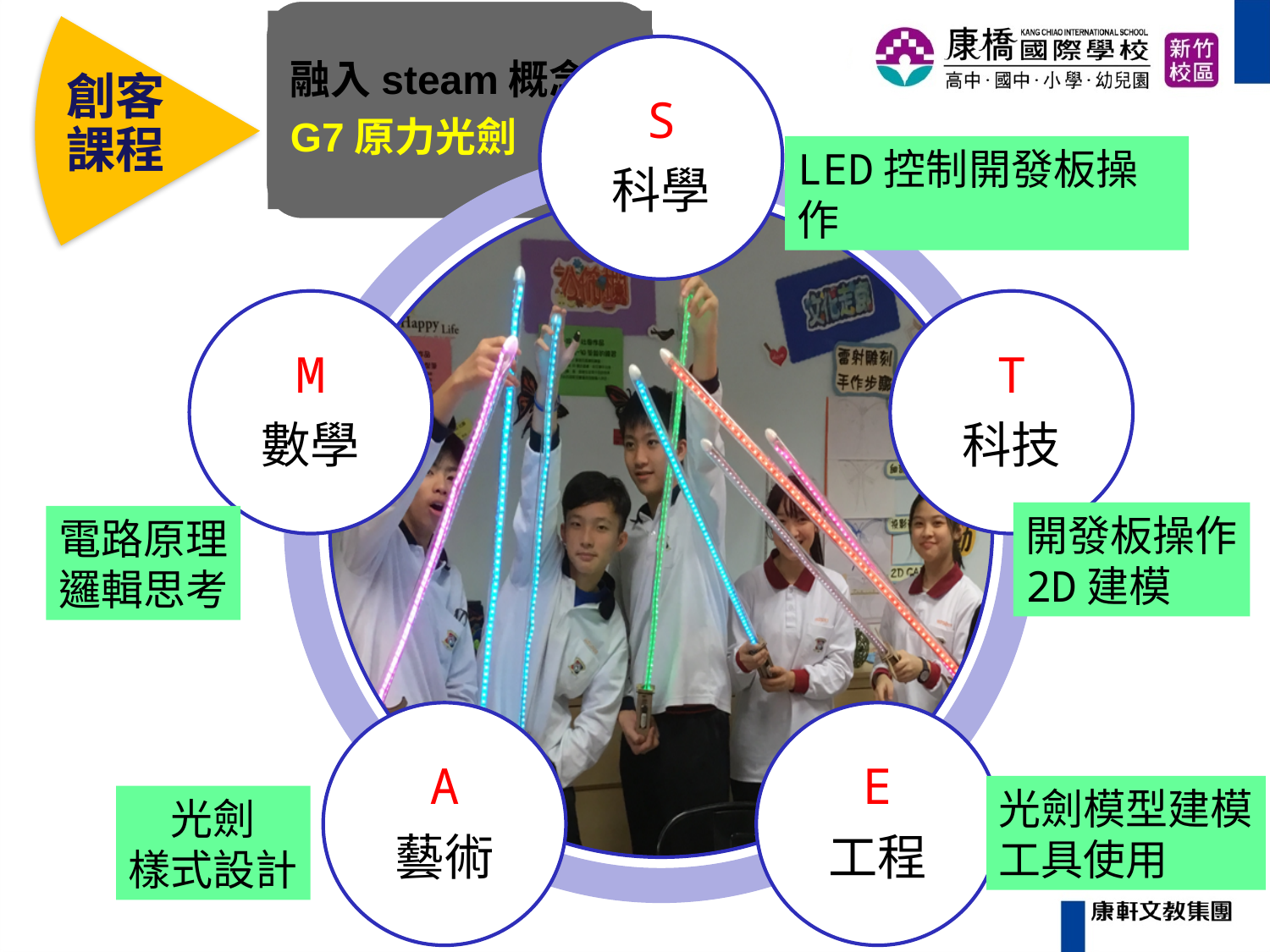

融入steam概念
G7原力光劍

S
科學
T
科技
E
工程
A
藝術
M
數學
創客課程
LED控制開發板操作
開發板操作
2D建模
電路原理
邏輯思考
光劍模型建模
工具使用
光劍
樣式設計